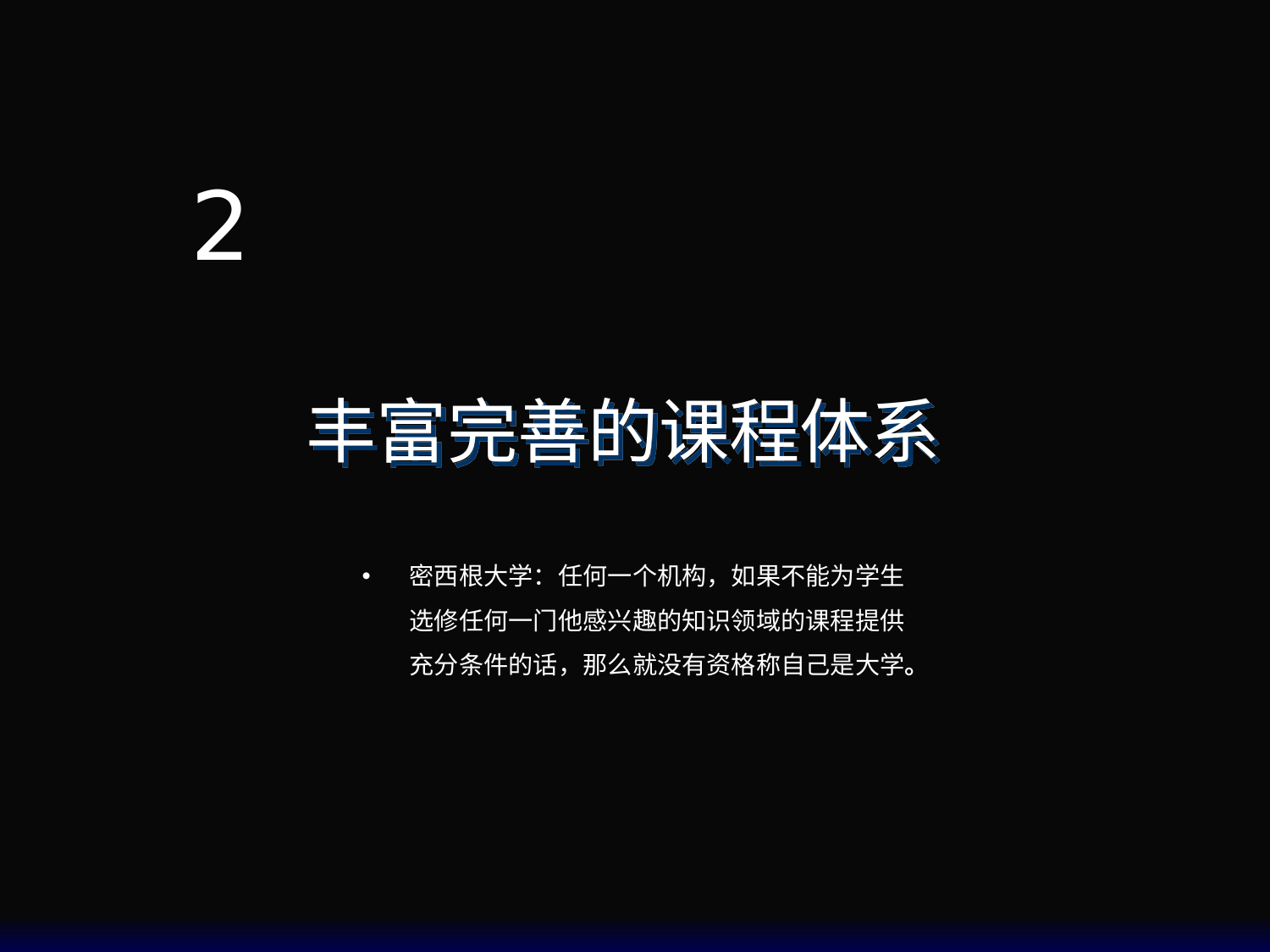

2
丰富完善的课程体系
密西根大学：任何一个机构，如果不能为学生选修任何一门他感兴趣的知识领域的课程提供充分条件的话，那么就没有资格称自己是大学。